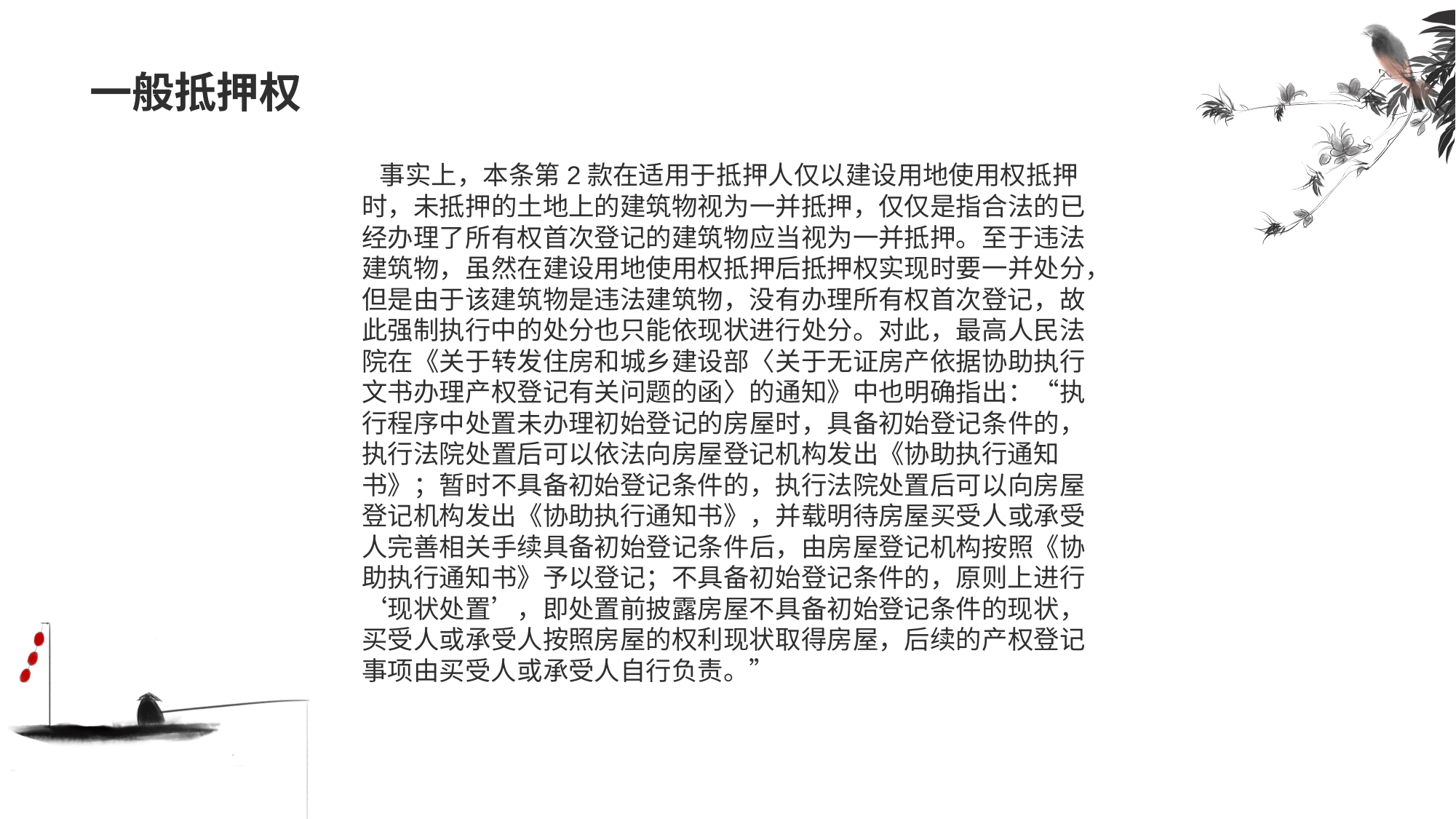

# 一般抵押权

  事实上，本条第2款在适用于抵押人仅以建设用地使用权抵押时，未抵押的土地上的建筑物视为一并抵押，仅仅是指合法的已经办理了所有权首次登记的建筑物应当视为一并抵押。至于违法建筑物，虽然在建设用地使用权抵押后抵押权实现时要一并处分，但是由于该建筑物是违法建筑物，没有办理所有权首次登记，故此强制执行中的处分也只能依现状进行处分。对此，最高人民法院在《关于转发住房和城乡建设部〈关于无证房产依据协助执行文书办理产权登记有关问题的函〉的通知》中也明确指出：“执行程序中处置未办理初始登记的房屋时，具备初始登记条件的，执行法院处置后可以依法向房屋登记机构发出《协助执行通知书》；暂时不具备初始登记条件的，执行法院处置后可以向房屋登记机构发出《协助执行通知书》，并载明待房屋买受人或承受人完善相关手续具备初始登记条件后，由房屋登记机构按照《协助执行通知书》予以登记；不具备初始登记条件的，原则上进行‘现状处置’，即处置前披露房屋不具备初始登记条件的现状，买受人或承受人按照房屋的权利现状取得房屋，后续的产权登记事项由买受人或承受人自行负责。”
89